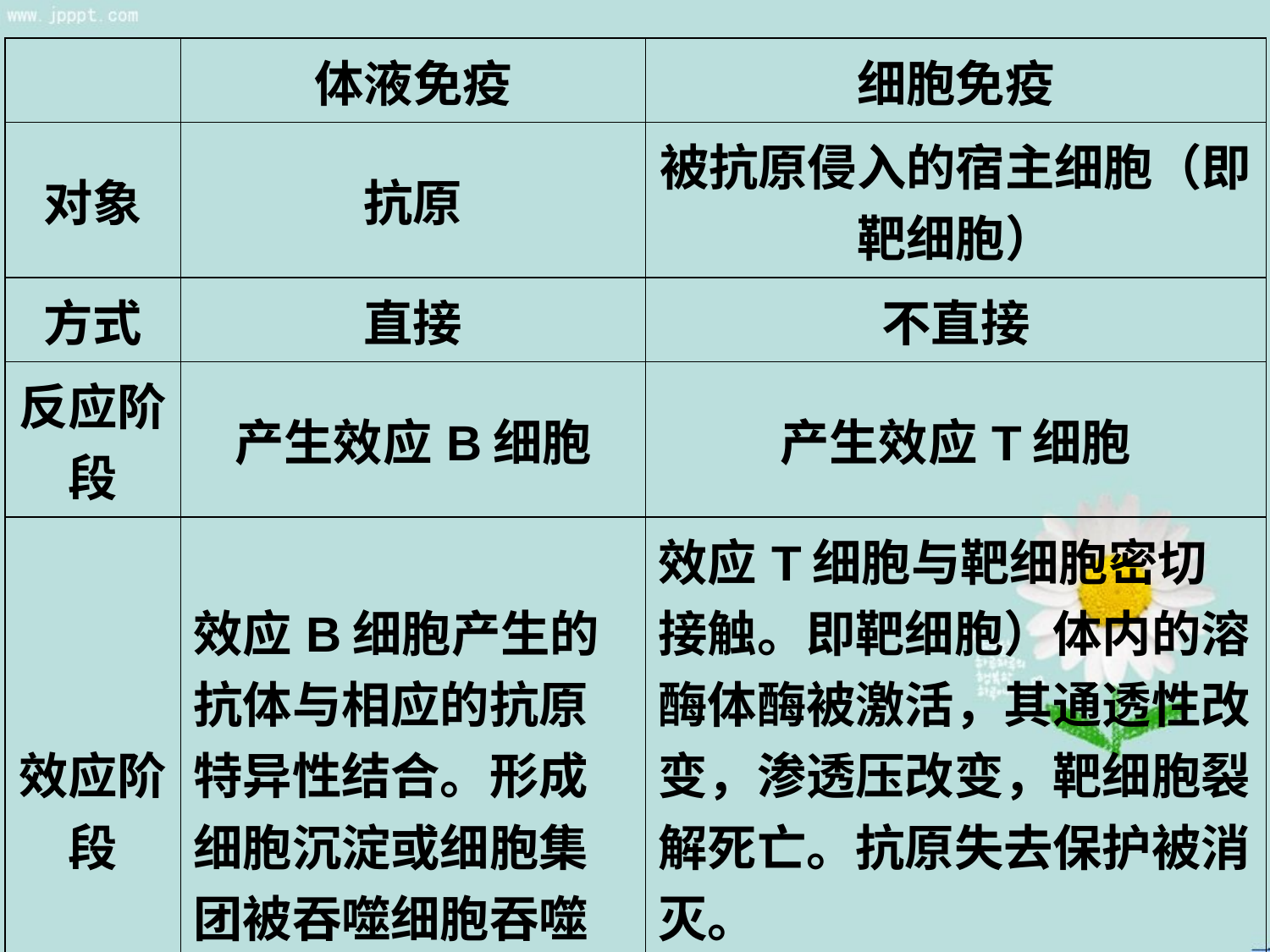

|  | 体液免疫 | 细胞免疫 |
| --- | --- | --- |
| 对象 | 抗原 | 被抗原侵入的宿主细胞（即靶细胞） |
| 方式 | 直接 | 不直接 |
| 反应阶段 | 产生效应B细胞 | 产生效应T细胞 |
| 效应阶段 | 效应B细胞产生的抗体与相应的抗原特异性结合。形成细胞沉淀或细胞集团被吞噬细胞吞噬消化。 | 效应T细胞与靶细胞密切接触。即靶细胞）体内的溶酶体酶被激活，其通透性改变，渗透压改变，靶细胞裂解死亡。抗原失去保护被消灭。 效应T细胞释放淋巴因子，促进细胞免疫的作用。 |